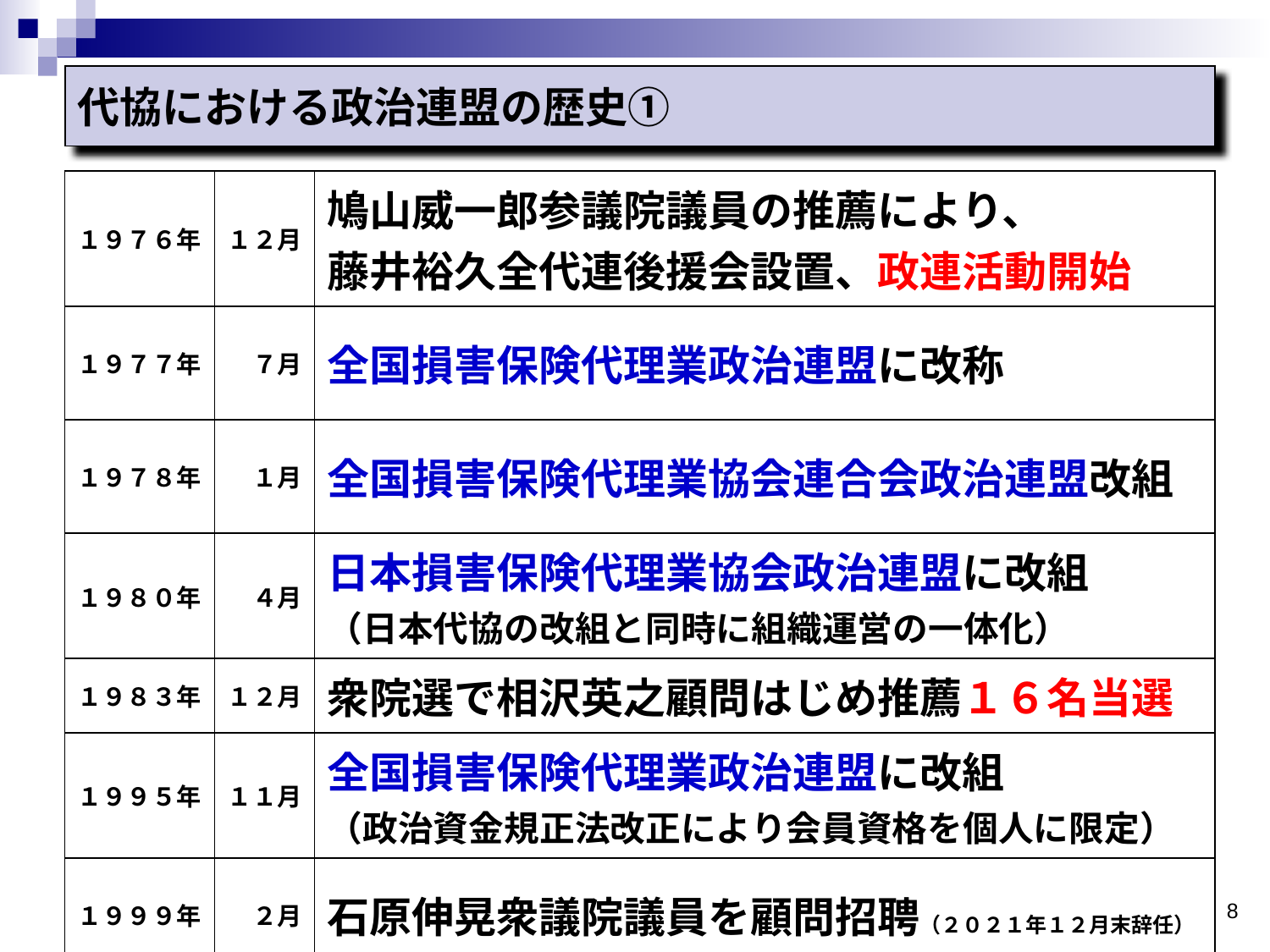

代協における政治連盟の歴史①

| １９７６年 | １２月 | 鳩山威一郎参議院議員の推薦により、 藤井裕久全代連後援会設置、政連活動開始 |
| --- | --- | --- |
| １９７７年 | ７月 | 全国損害保険代理業政治連盟に改称 |
| １９７８年 | １月 | 全国損害保険代理業協会連合会政治連盟改組 |
| １９８０年 | ４月 | 日本損害保険代理業協会政治連盟に改組 （日本代協の改組と同時に組織運営の一体化） |
| １９８３年 | １２月 | 衆院選で相沢英之顧問はじめ推薦１６名当選 |
| １９９５年 | １１月 | 全国損害保険代理業政治連盟に改組 （政治資金規正法改正により会員資格を個人に限定） |
| １９９９年 | ２月 | 石原伸晃衆議院議員を顧問招聘（２０２１年１２月末辞任） |
8